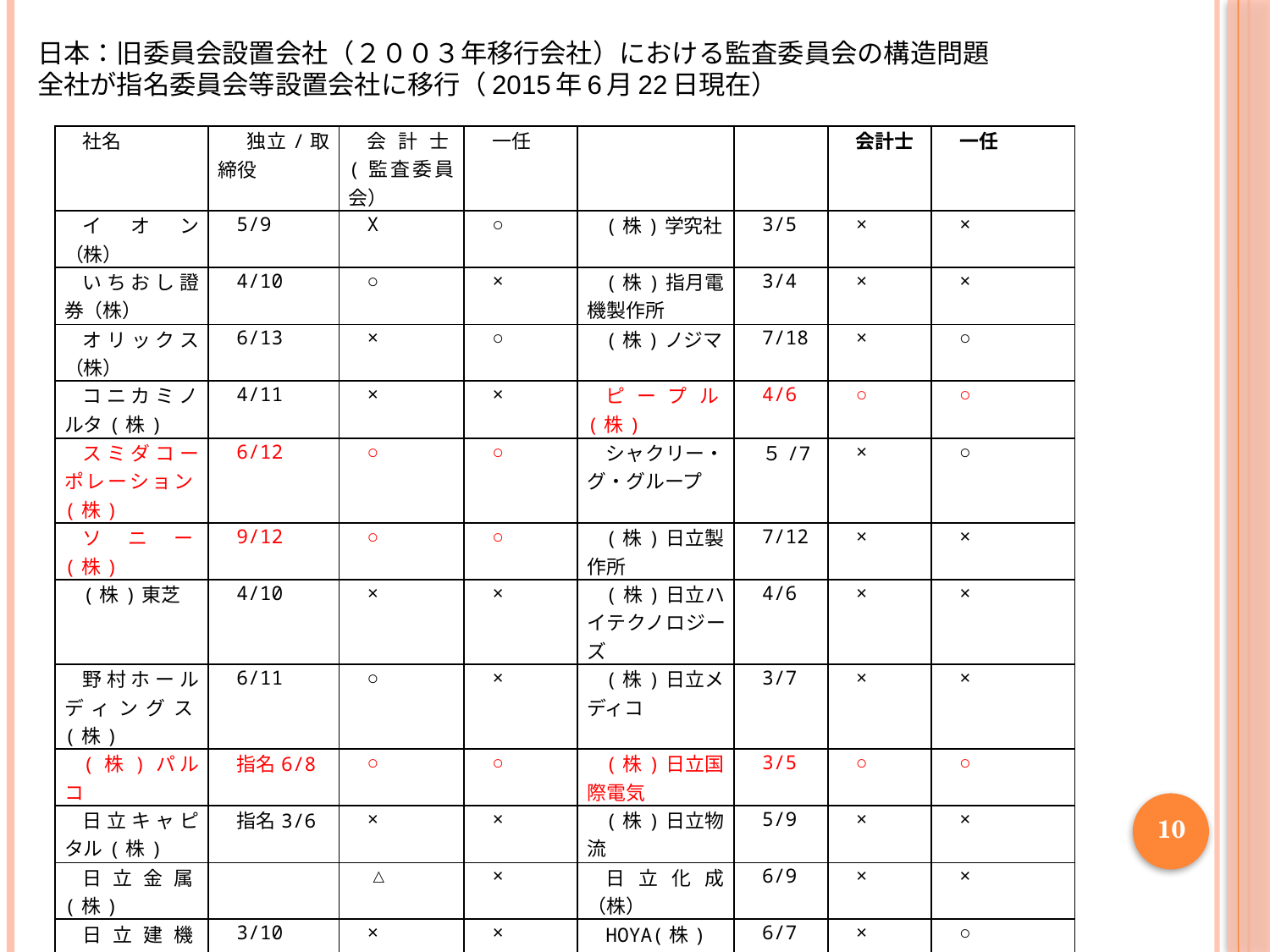

日本：旧委員会設置会社（２００３年移行会社）における監査委員会の構造問題
全社が指名委員会等設置会社に移行（2015年6月22日現在）
| 社名 | 独立/取締役 | 会計士(監査委員会） | 一任 | 社名 |  | 会計士 | 一任 |
| --- | --- | --- | --- | --- | --- | --- | --- |
| イオン（株） | 5/9 | X | ○ | (株)学究社 | 3/5 | × | × |
| いちおし證券（株） | 4/10 | ○ | × | (株)指月電機製作所 | 3/4 | × | × |
| オリックス（株） | 6/13 | × | ○ | (株)ノジマ | 7/18 | × | ○ |
| コニカミノルタ(株) | 4/11 | × | × | ピープル(株) | 4/6 | ○ | ○ |
| スミダコーポレーション(株) | 6/12 | ○ | ○ | シャクリー・グ・グループ | ５/7 | × | ○ |
| ソニー(株) | 9/12 | ○ | ○ | (株)日立製作所 | 7/12 | × | × |
| (株)東芝 | 4/10 | × | × | (株)日立ハイテクノロジーズ | 4/6 | × | × |
| 野村ホールディングス(株) | 6/11 | ○ | × | (株)日立メディコ | 3/7 | × | × |
| (株)パルコ | 指名6/8 | ○ | ○ | (株)日立国際電気 | 3/5 | ○ | ○ |
| 日立キャピタル(株) | 指名3/6 | × | × | (株)日立物流 | 5/9 | × | × |
| 日立金属(株) |  | △ | × | 日立化成（株） | 6/9 | × | × |
| 日立建機(株) | 3/10 | × | × | HOYA(株) | 6/7 | × | ○ |
| 三菱電機(株) | 指名 5/13 | ○ | × | (株)りそなホールディングス | 6/10 | × | × |
10